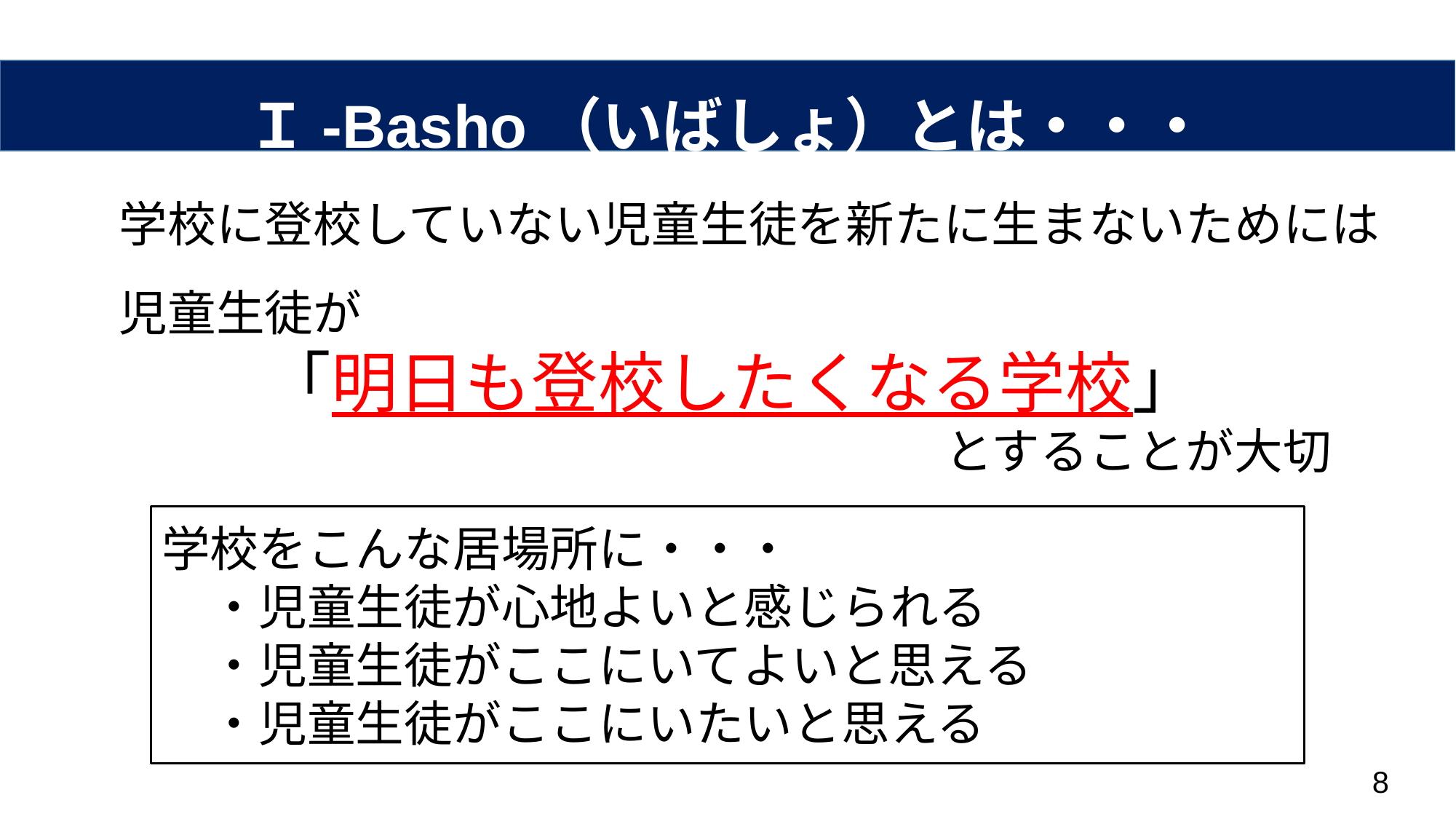

Ｉ-Basho（いばしょ）とは・・・
学校に登校していない児童生徒を新たに生まないためには

児童生徒が
　　　「明日も登校したくなる学校」
　　　　　　　　　　　　　　　　　とすることが大切
学校をこんな居場所に・・・
　・児童生徒が心地よいと感じられる
　・児童生徒がここにいてよいと思える
　・児童生徒がここにいたいと思える
8